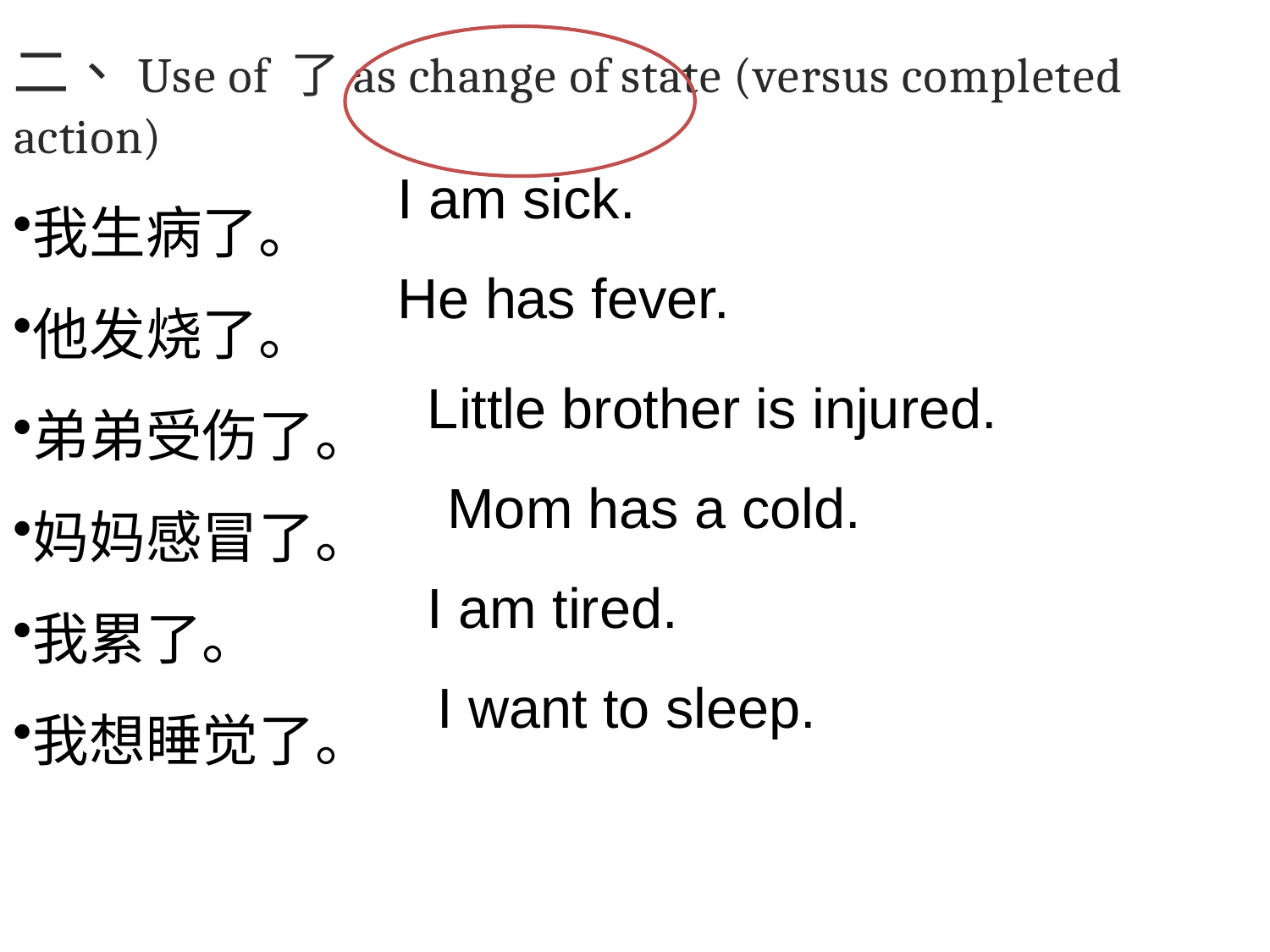

二、Use of 了as change of state (versus completed action)
我生病了。
他发烧了。
弟弟受伤了。
妈妈感冒了。
我累了。
我想睡觉了。
I am sick.
He has fever.
Little brother is injured.
Mom has a cold.
I am tired.
I want to sleep.